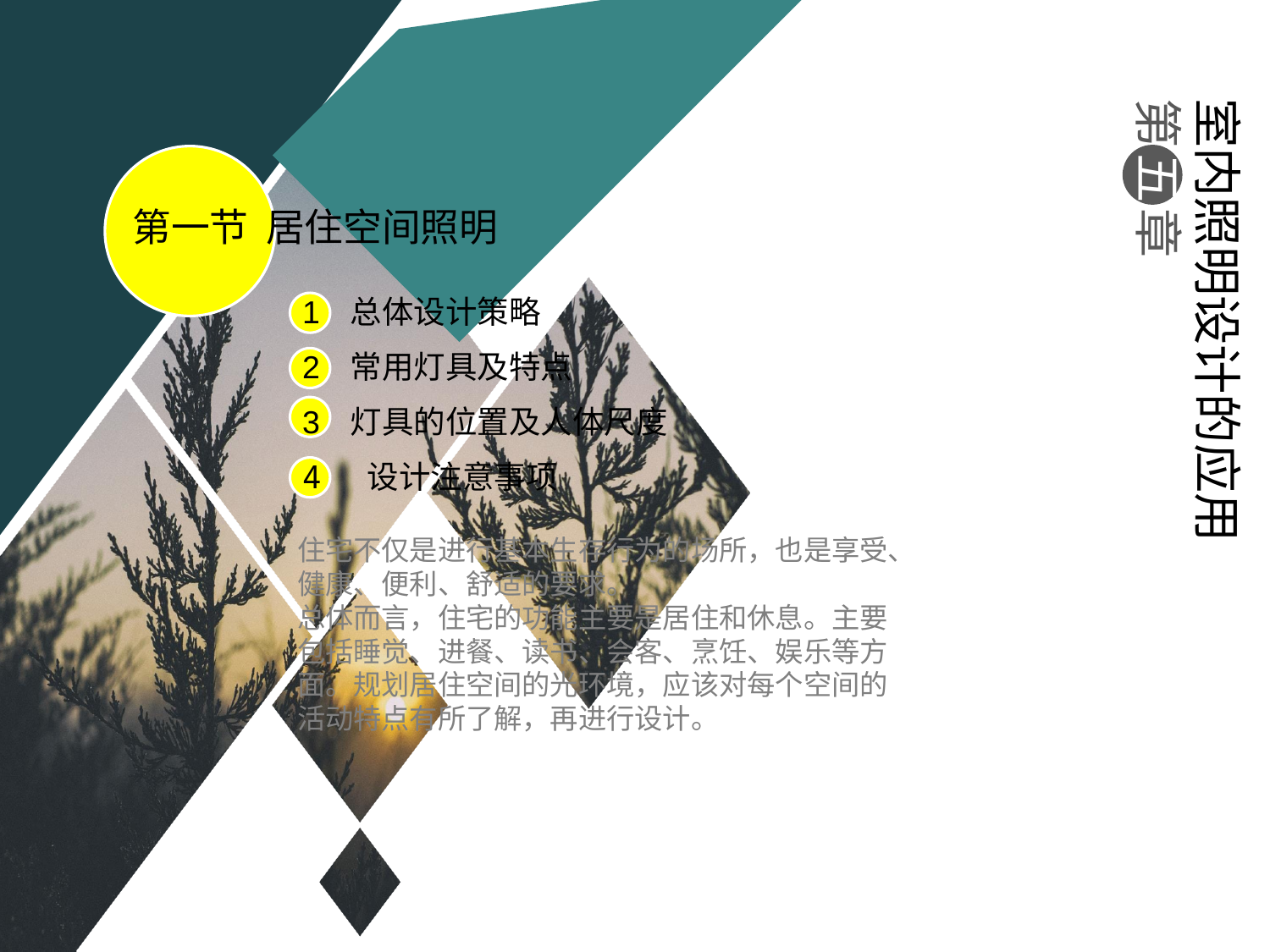

室内照明设计的应用
第 五 章

第一节  居住空间照明
总体设计策略

常用灯具及特点

灯具的位置及人体尺度

4  设计注意事项

住宅不仅是进行基本生存行为的场所，也是享受、健康、便利、舒适的要求。
总体而言，住宅的功能主要是居住和休息。主要包括睡觉、进餐、读书、会客、烹饪、娱乐等方面。规划居住空间的光环境，应该对每个空间的活动特点有所了解，再进行设计。

#